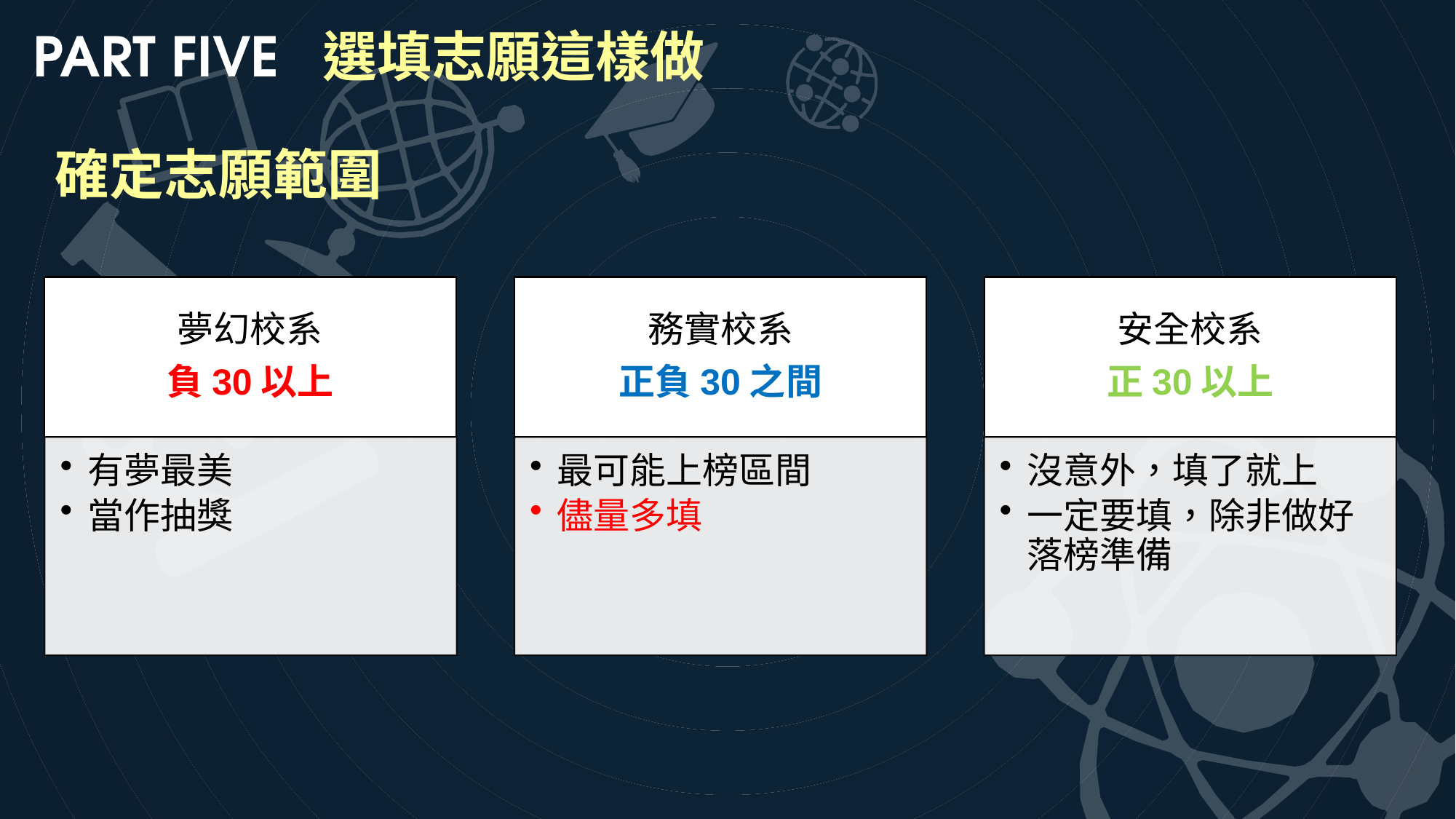

PART FIVE  選填志願這樣做
夢幻校系
負30以上
有夢最美
當作抽獎
務實校系
正負30之間
最可能上榜區間
儘量多填
安全校系
正30以上
沒意外，填了就上
一定要填，除非做好落榜準備
確定志願範圍